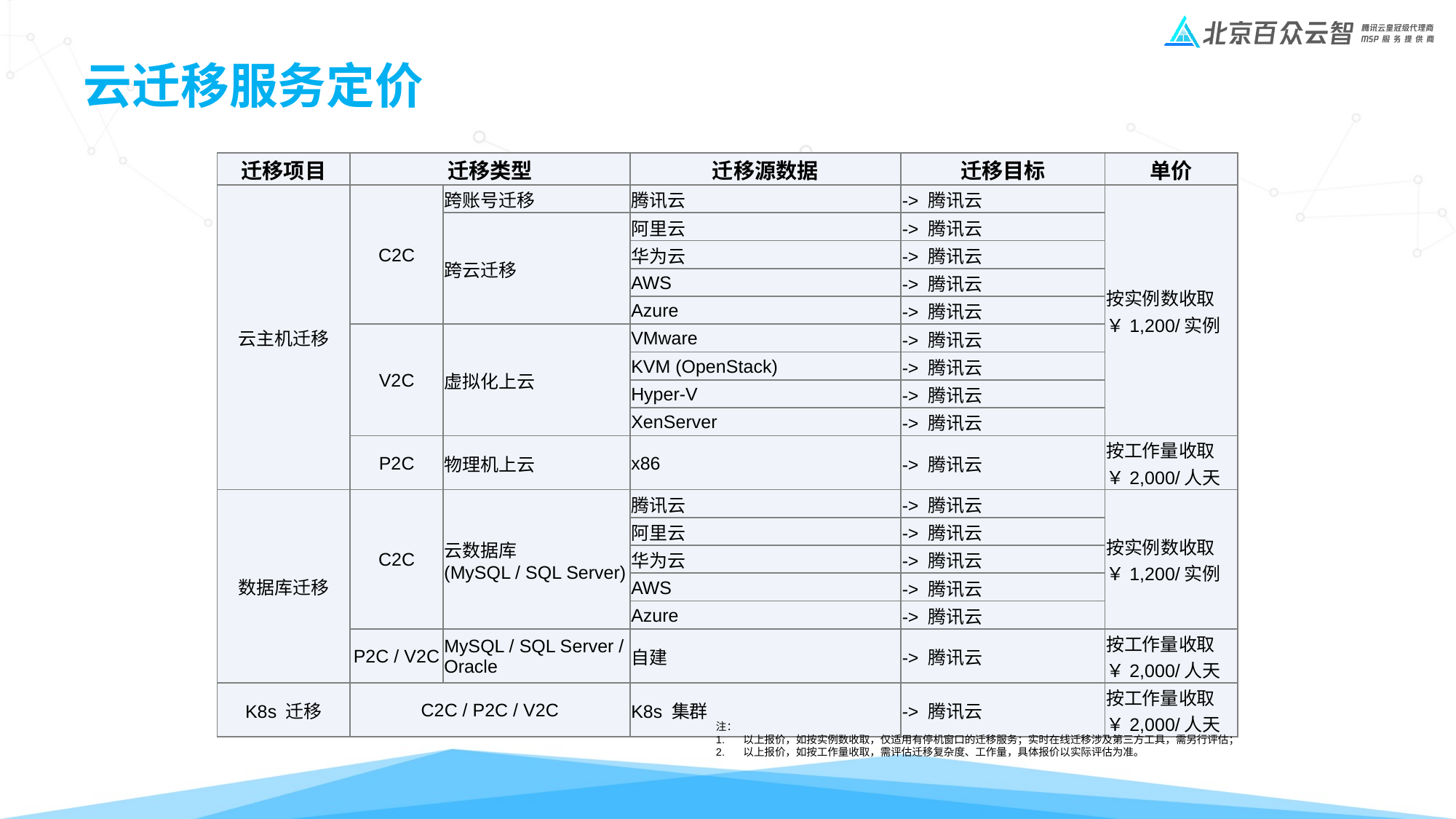

# 云迁移服务定价
| 迁移项目 | 迁移类型 |  | 迁移源数据 | 迁移目标 | 单价 |
| --- | --- | --- | --- | --- | --- |
| 云主机迁移 | C2C | 跨账号迁移 | 腾讯云 | -> 腾讯云 | 按实例数收取 ￥1,200/实例 |
|  |  | 跨云迁移 | 阿里云 | -> 腾讯云 |  |
|  |  |  | 华为云 | -> 腾讯云 |  |
|  |  |  | AWS | -> 腾讯云 |  |
|  |  |  | Azure | -> 腾讯云 |  |
|  | V2C | 虚拟化上云 | VMware | -> 腾讯云 |  |
|  |  |  | KVM (OpenStack) | -> 腾讯云 |  |
|  |  |  | Hyper-V | -> 腾讯云 |  |
|  |  |  | XenServer | -> 腾讯云 |  |
|  | P2C | 物理机上云 | x86 | -> 腾讯云 | 按工作量收取 ￥2,000/人天 |
| 数据库迁移 | C2C | 云数据库 (MySQL / SQL Server) | 腾讯云 | -> 腾讯云 | 按实例数收取 ￥1,200/实例 |
|  |  |  | 阿里云 | -> 腾讯云 |  |
|  |  |  | 华为云 | -> 腾讯云 |  |
|  |  |  | AWS | -> 腾讯云 |  |
|  |  |  | Azure | -> 腾讯云 |  |
|  | P2C / V2C | MySQL / SQL Server / Oracle | 自建 | -> 腾讯云 | 按工作量收取 ￥2,000/人天 |
| K8s 迁移 | C2C / P2C / V2C |  | K8s 集群 | -> 腾讯云 | 按工作量收取 ￥2,000/人天 |
注：
以上报价，如按实例数收取，仅适用有停机窗口的迁移服务；实时在线迁移涉及第三方工具，需另行评估；
以上报价，如按工作量收取，需评估迁移复杂度、工作量，具体报价以实际评估为准。